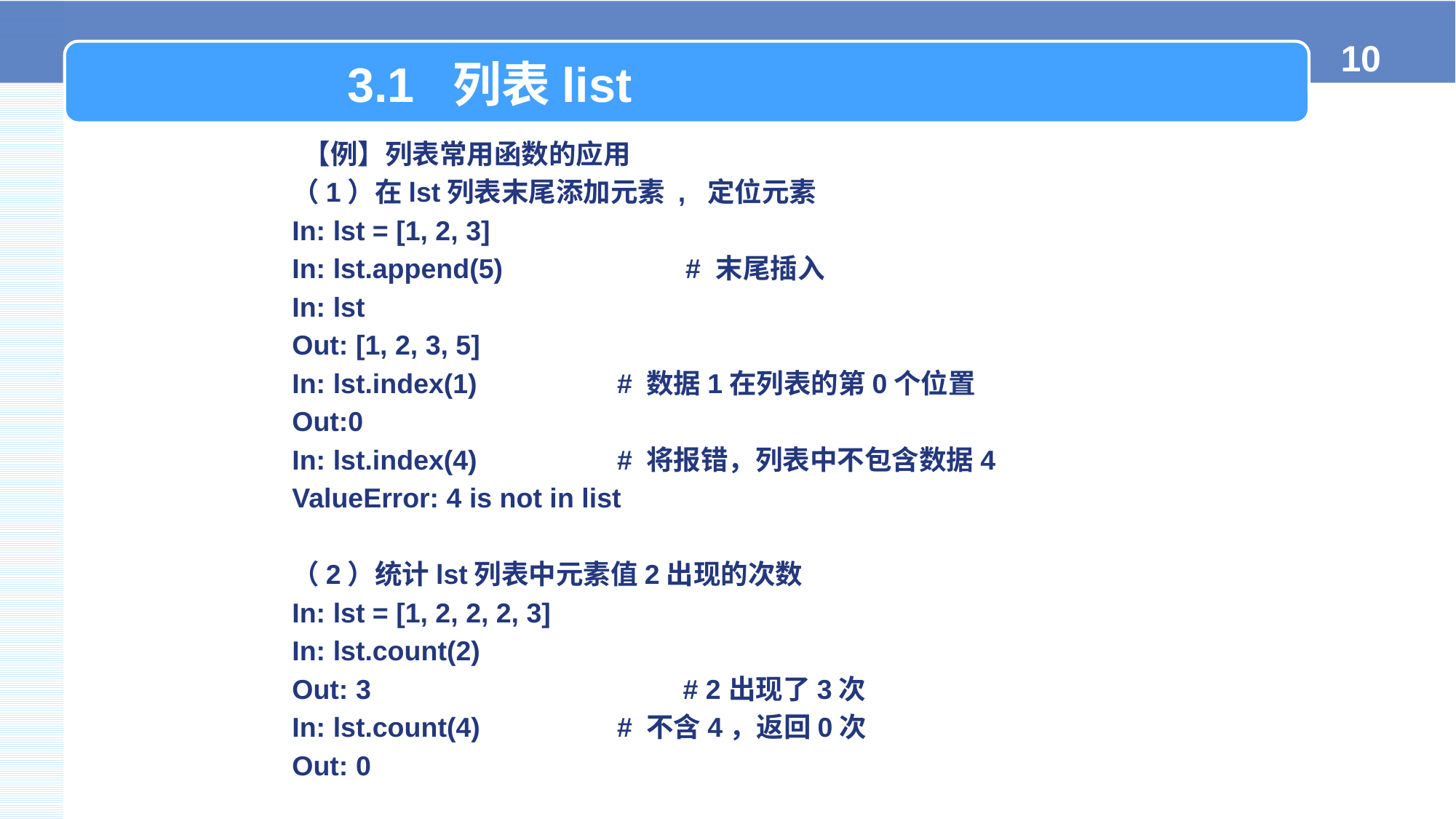

3.1  列表list
【例】列表常用函数的应用
（1）在lst列表末尾添加元素 ,  定位元素
In: lst = [1, 2, 3]
In: lst.append(5)                        # 末尾插入
In: lst
Out: [1, 2, 3, 5]
In: lst.index(1)		# 数据1在列表的第0个位置
Out:0
In: lst.index(4)		# 将报错，列表中不包含数据4
ValueError: 4 is not in list

（2）统计lst列表中元素值2出现的次数
In: lst = [1, 2, 2, 2, 3]
In: lst.count(2)
Out: 3                                         # 2出现了3次
In: lst.count(4)  		# 不含4，返回0次
Out: 0